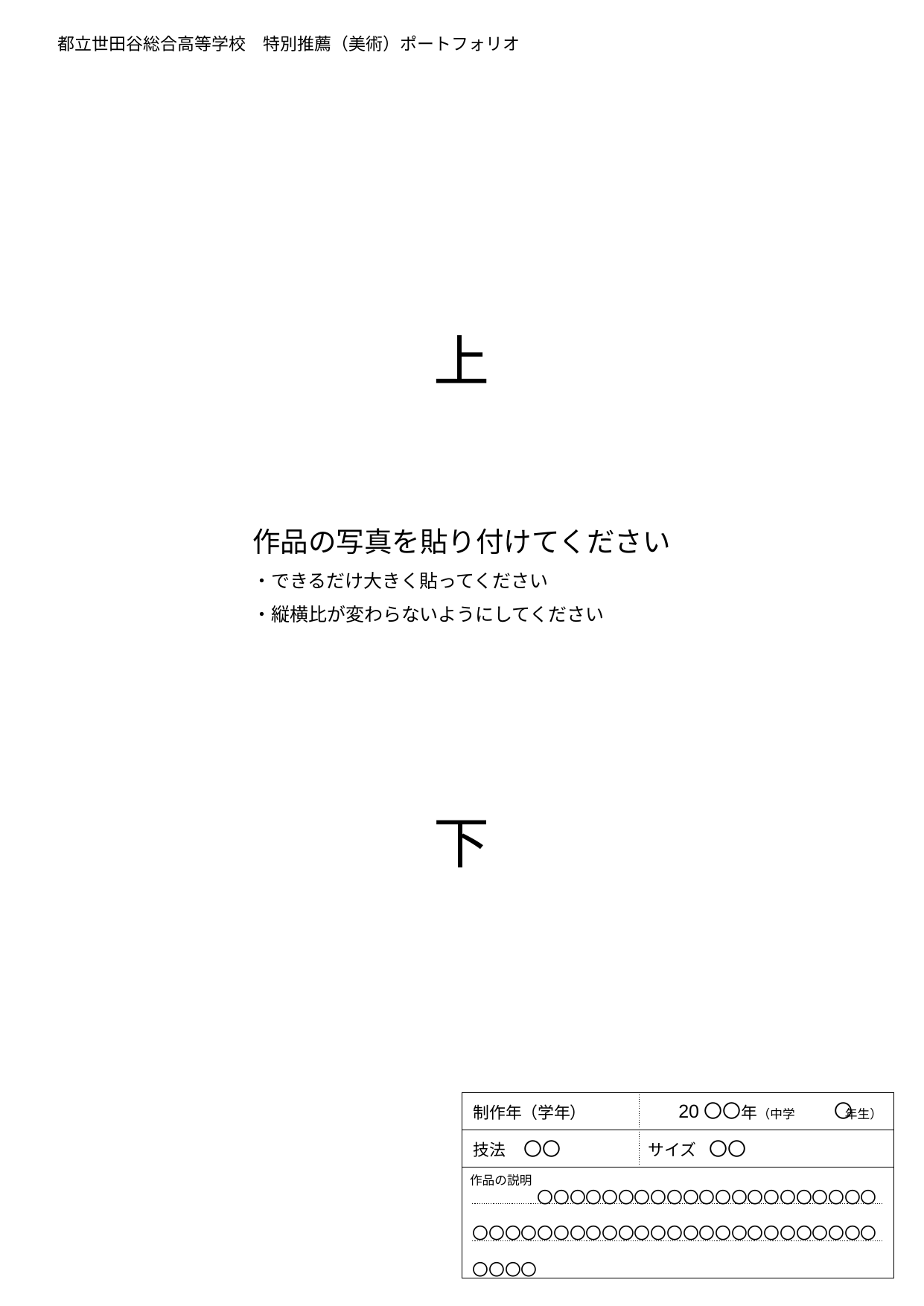

コピーして利用してください
①画像データを貼り付けてください
元の作品の縦横比を変えないようにしてください
①②ができたら
印刷してください
②情報を記入してください
　20〇〇　　　　　〇
〇〇　　　　　　　　〇〇
　　　　〇〇〇〇〇〇〇〇〇〇〇〇〇〇〇〇〇〇〇〇〇〇〇〇〇〇〇〇〇〇〇〇〇〇〇〇〇〇〇〇〇〇〇〇〇〇〇〇〇〇